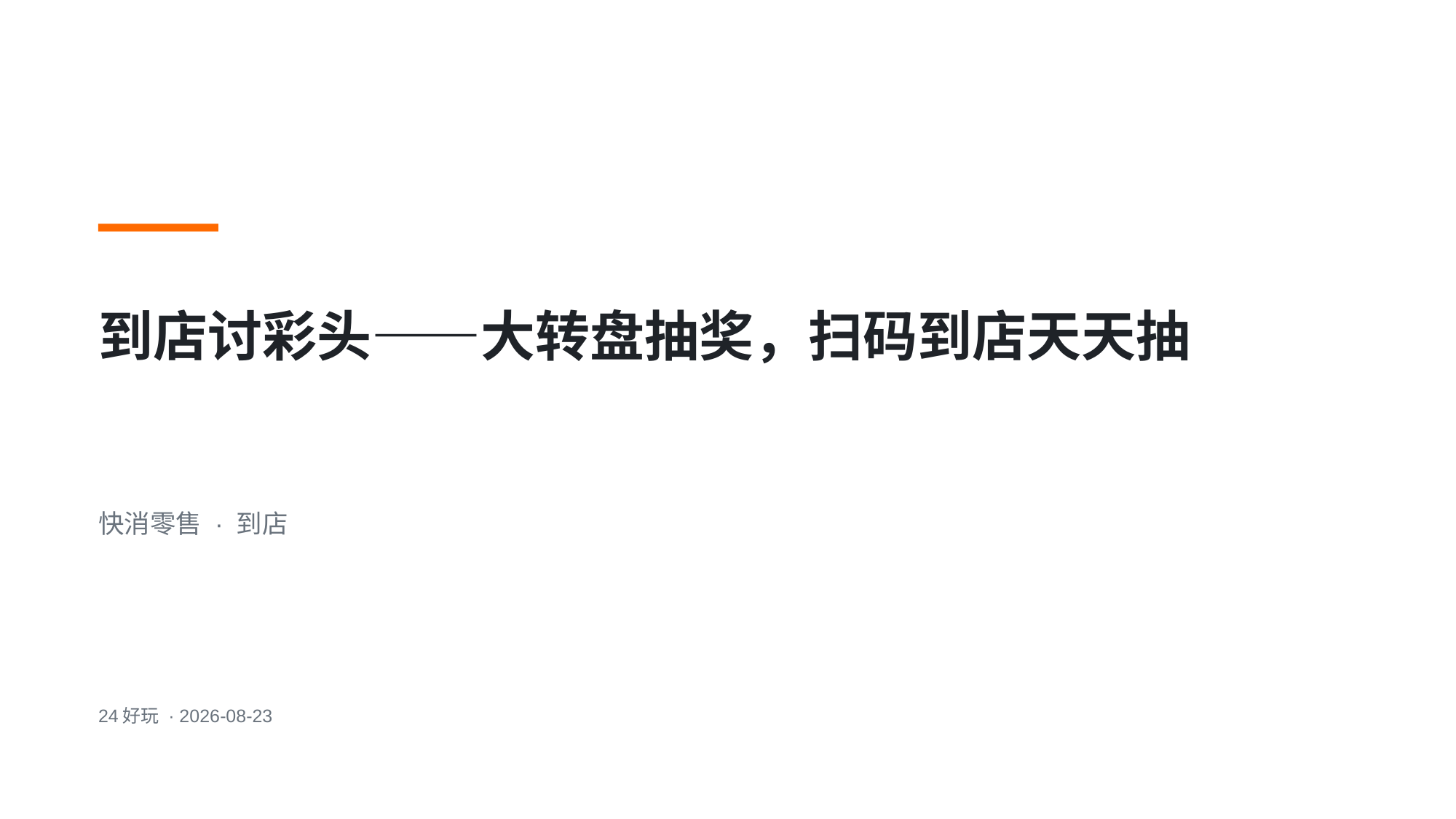

到店讨彩头——大转盘抽奖，扫码到店天天抽
快消零售 · 到店
24好玩 · 2026-08-23